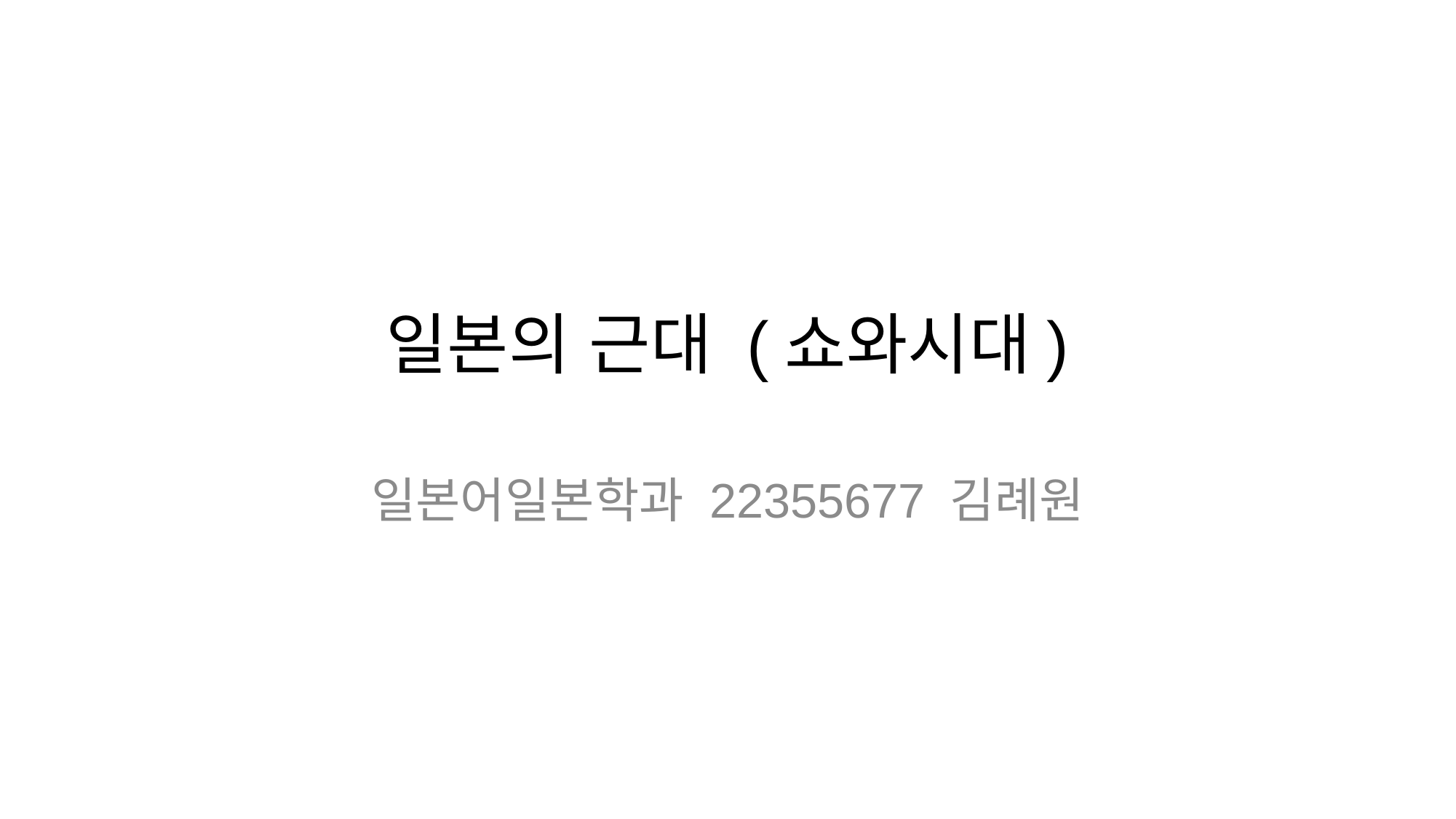

# 일본의 근대 (쇼와시대)
일본어일본학과 22355677 김례원